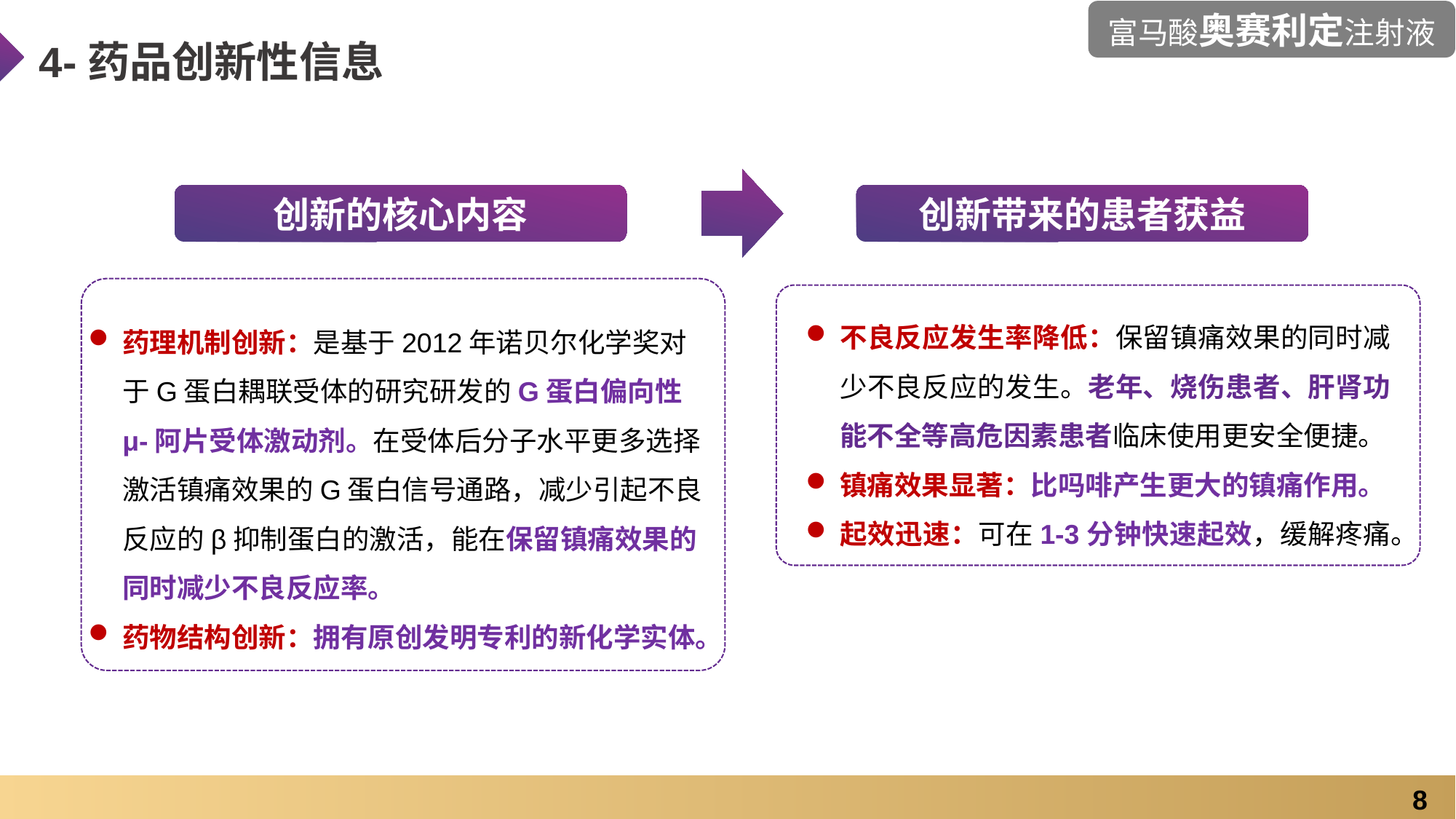

富马酸奥赛利定注射液

4-药品创新性信息

创新的核心内容
创新带来的患者获益

不良反应发生率降低：保留镇痛效果的同时减少不良反应的发生。老年、烧伤患者、肝肾功能不全等高危因素患者临床使用更安全便捷。
镇痛效果显著：比吗啡产生更大的镇痛作用。
起效迅速：可在1-3分钟快速起效，缓解疼痛。

药理机制创新：是基于2012年诺贝尔化学奖对于G蛋白耦联受体的研究研发的G蛋白偏向性μ-阿片受体激动剂。在受体后分子水平更多选择激活镇痛效果的G蛋白信号通路，减少引起不良反应的β抑制蛋白的激活，能在保留镇痛效果的同时减少不良反应率。
药物结构创新：拥有原创发明专利的新化学实体。

8